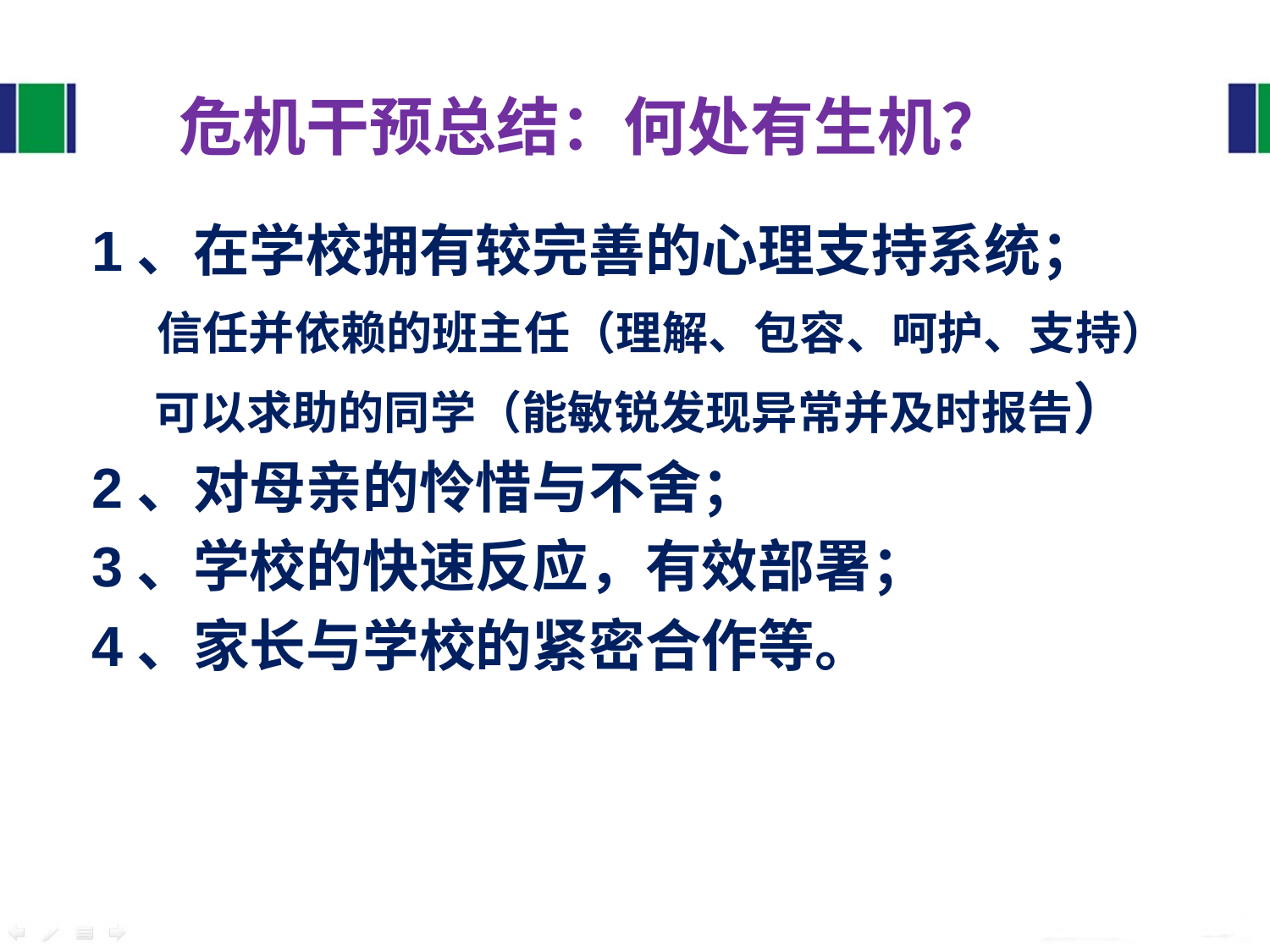

# 危机干预总结：何处有生机？
1、在学校拥有较完善的心理支持系统；
    信任并依赖的班主任（理解、包容、呵护、支持）
     可以求助的同学（能敏锐发现异常并及时报告）
2、对母亲的怜惜与不舍；
3、学校的快速反应，有效部署；
4、家长与学校的紧密合作等。

83